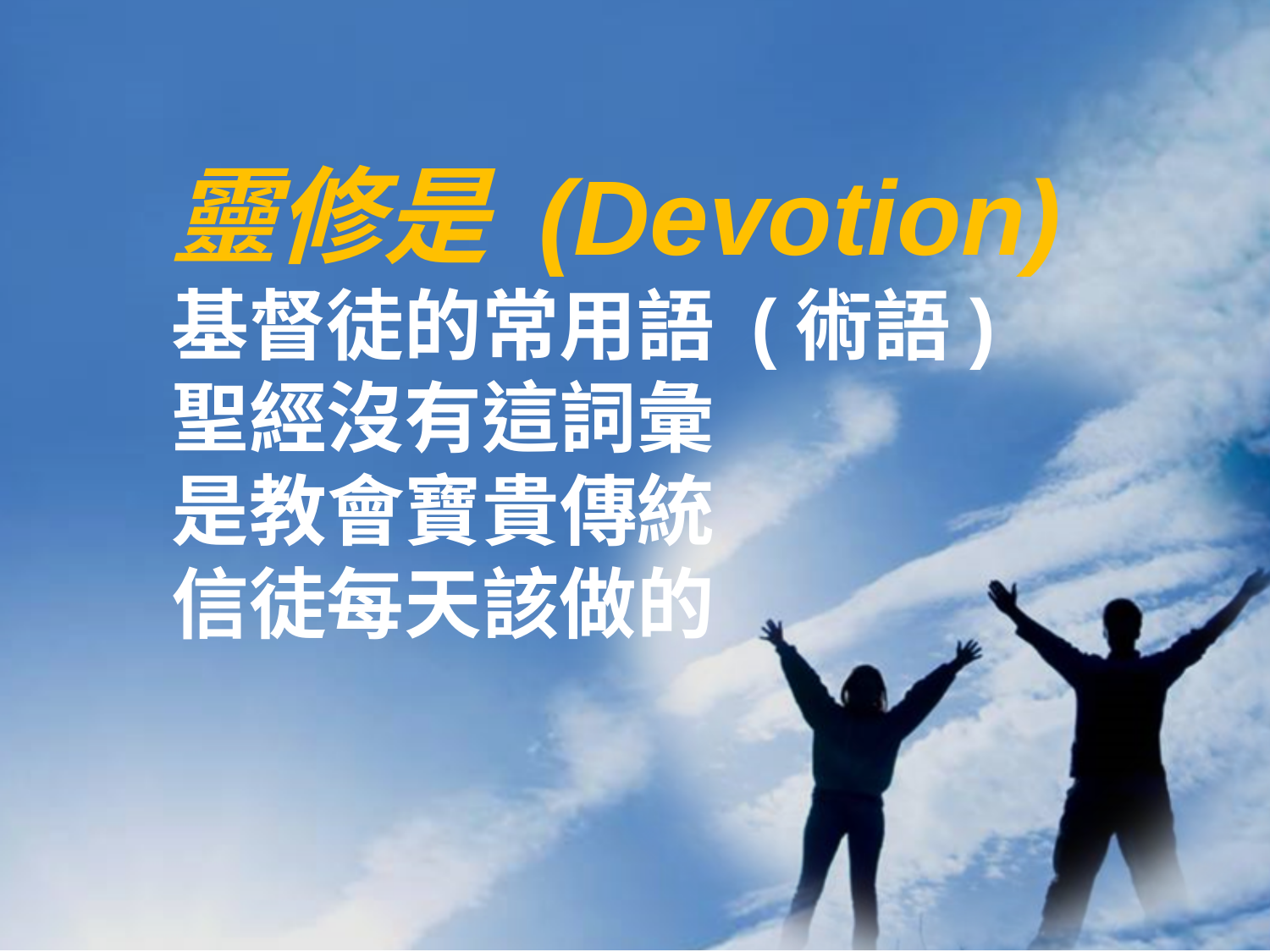

# 靈修是 (Devotion) 	基督徒的常用語 (術語) 聖經沒有這詞彙 是教會寶貴傳統 信徒每天該做的